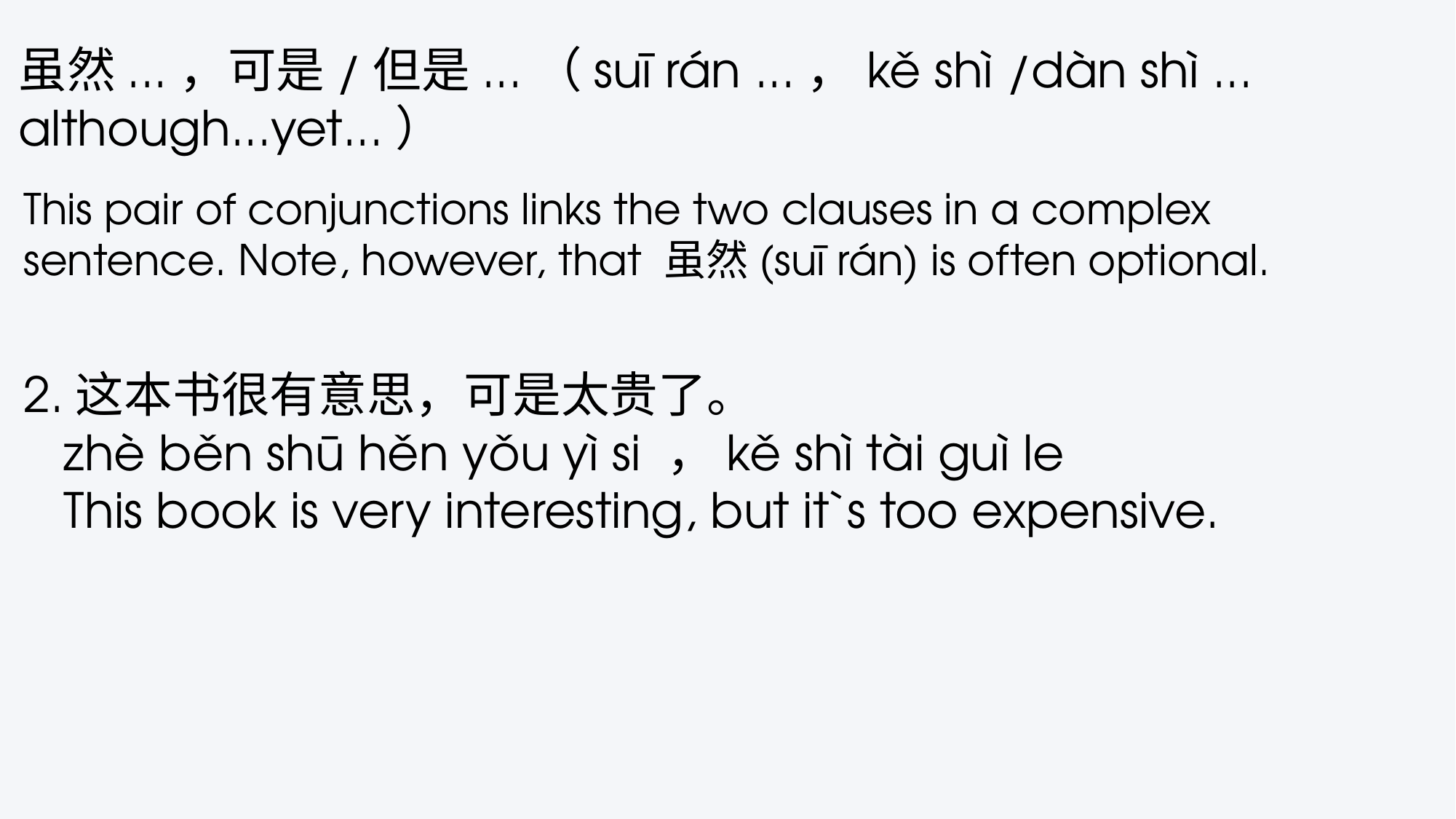

虽然...，可是/但是...（suī rán ...，kě shì /dàn shì ...
although...yet...）
This pair of conjunctions links the two clauses in a complex sentence. Note, however, that 虽然(suī rán) is often optional.
2.这本书很有意思，可是太贵了。
   zhè běn shū hěn yǒu yì si ，kě shì tài guì le
   This book is very interesting, but it`s too expensive.